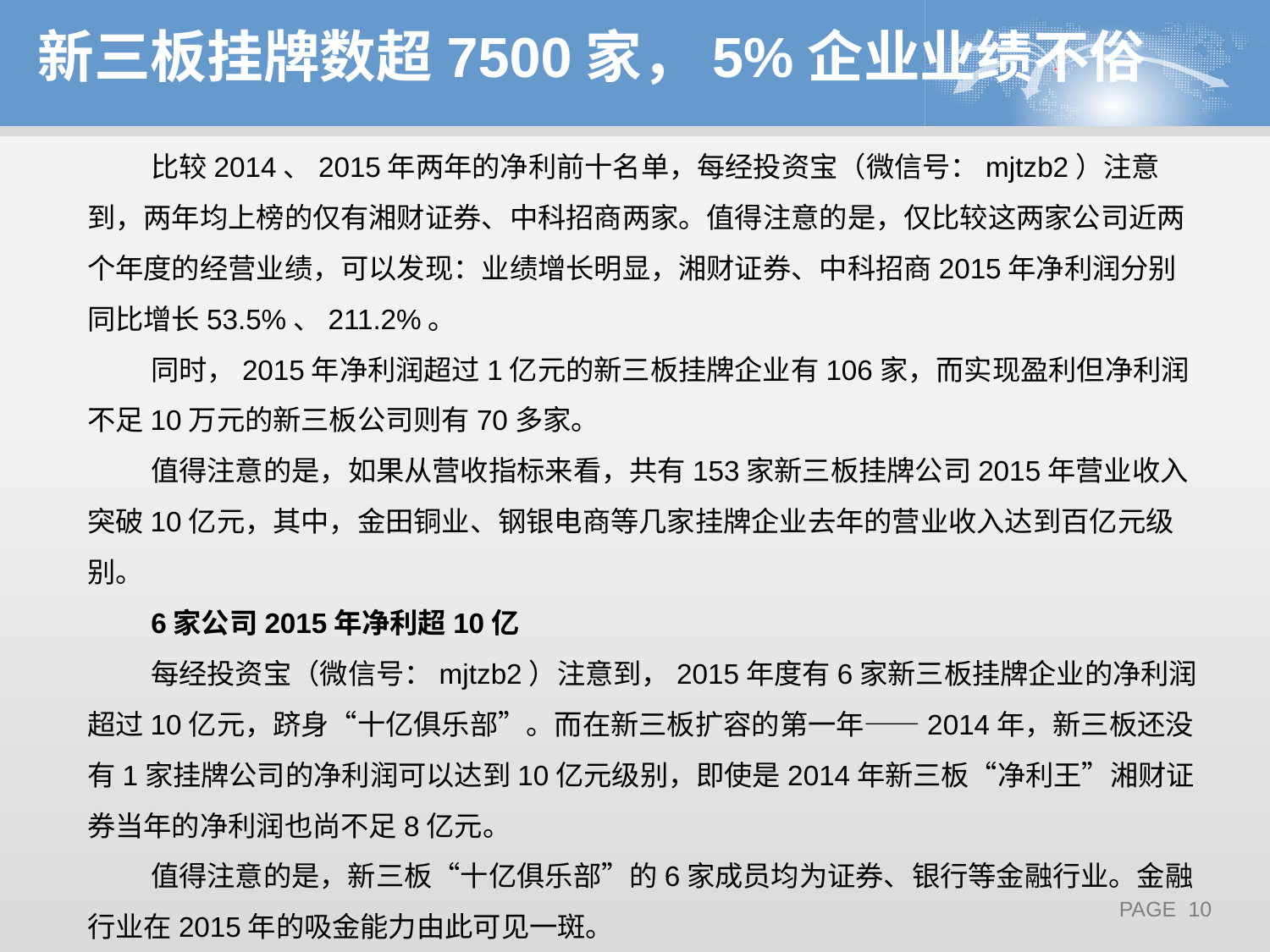

新三板挂牌数超7500家，5%企业业绩不俗
比较2014、2015年两年的净利前十名单，每经投资宝（微信号：mjtzb2）注意到，两年均上榜的仅有湘财证券、中科招商两家。值得注意的是，仅比较这两家公司近两个年度的经营业绩，可以发现：业绩增长明显，湘财证券、中科招商2015年净利润分别同比增长53.5%、211.2%。
同时，2015年净利润超过1亿元的新三板挂牌企业有106家，而实现盈利但净利润不足10万元的新三板公司则有70多家。
值得注意的是，如果从营收指标来看，共有153家新三板挂牌公司2015年营业收入突破10亿元，其中，金田铜业、钢银电商等几家挂牌企业去年的营业收入达到百亿元级别。
6家公司2015年净利超10亿
每经投资宝（微信号：mjtzb2）注意到，2015年度有6家新三板挂牌企业的净利润超过10亿元，跻身“十亿俱乐部”。而在新三板扩容的第一年——2014年，新三板还没有1家挂牌公司的净利润可以达到10亿元级别，即使是2014年新三板“净利王”湘财证券当年的净利润也尚不足8亿元。
值得注意的是，新三板“十亿俱乐部”的6家成员均为证券、银行等金融行业。金融行业在2015年的吸金能力由此可见一斑。